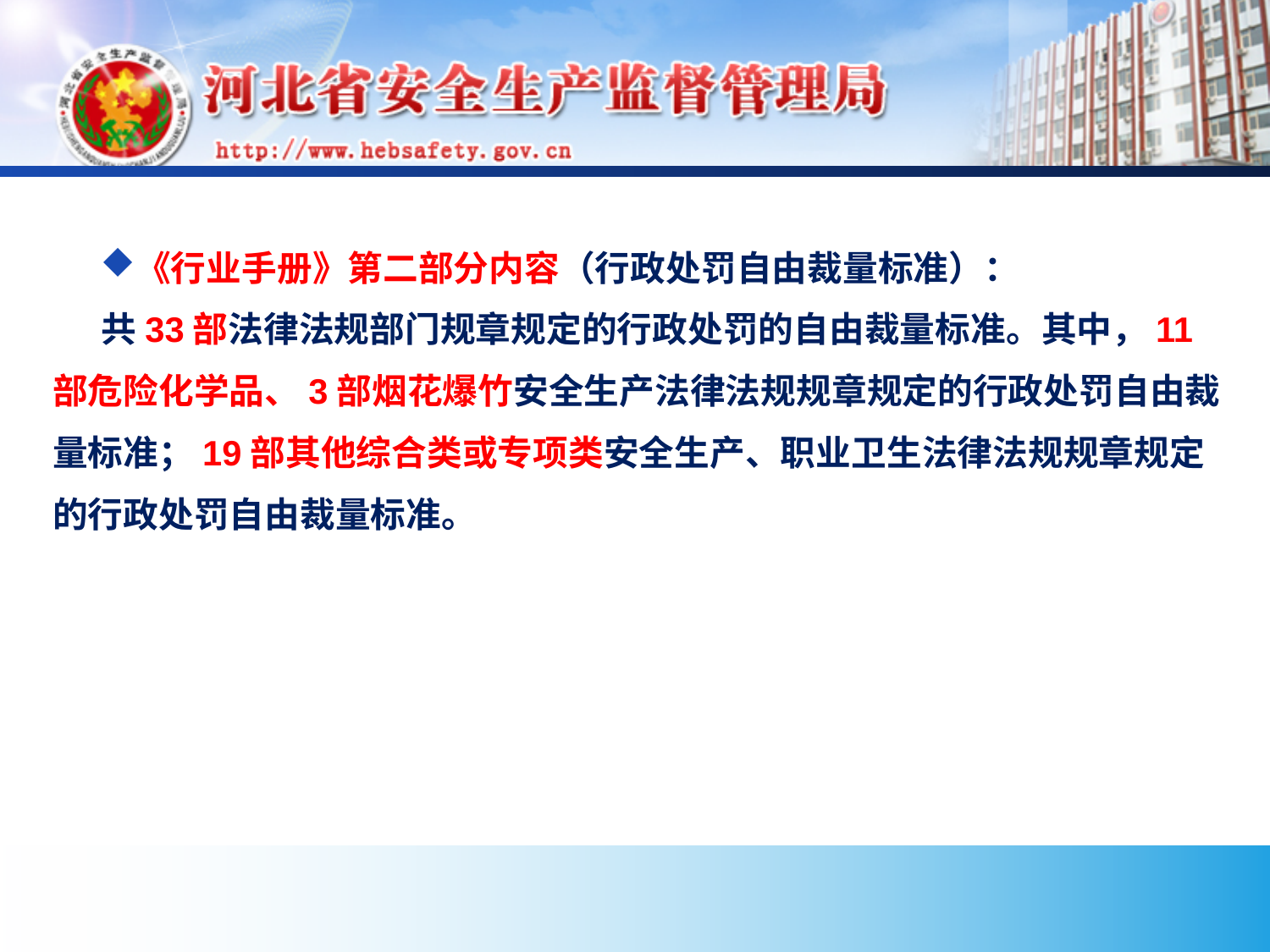

#
《行业手册》第二部分内容（行政处罚自由裁量标准）：
     共33部法律法规部门规章规定的行政处罚的自由裁量标准。其中，11部危险化学品、3部烟花爆竹安全生产法律法规规章规定的行政处罚自由裁量标准；19部其他综合类或专项类安全生产、职业卫生法律法规规章规定的行政处罚自由裁量标准。